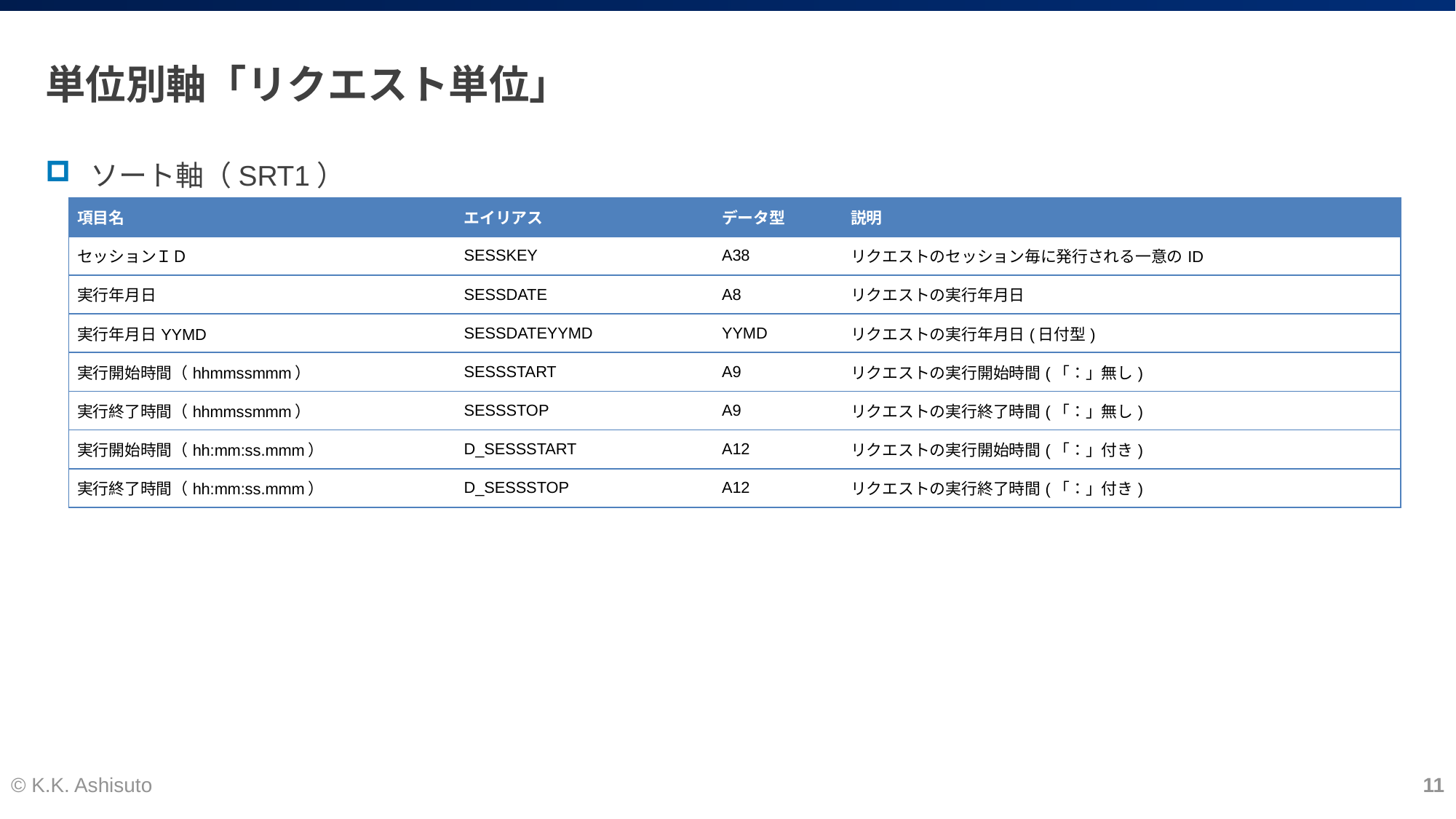

# 単位別軸「リクエスト単位」
ソート軸（SRT1）

| 項目名 | エイリアス | データ型 | 説明 |
| --- | --- | --- | --- |
| セッションＩＤ | SESSKEY | A38 | リクエストのセッション毎に発行される一意のID |
| 実行年月日 | SESSDATE | A8 | リクエストの実行年月日 |
| 実行年月日YYMD | SESSDATEYYMD | YYMD | リクエストの実行年月日(日付型) |
| 実行開始時間（hhmmssmmm） | SESSSTART | A9 | リクエストの実行開始時間(「：」無し) |
| 実行終了時間（hhmmssmmm） | SESSSTOP | A9 | リクエストの実行終了時間(「：」無し) |
| 実行開始時間（hh:mm:ss.mmm） | D\_SESSSTART | A12 | リクエストの実行開始時間(「：」付き) |
| 実行終了時間（hh:mm:ss.mmm） | D\_SESSSTOP | A12 | リクエストの実行終了時間(「：」付き) |
© K.K. Ashisuto
11